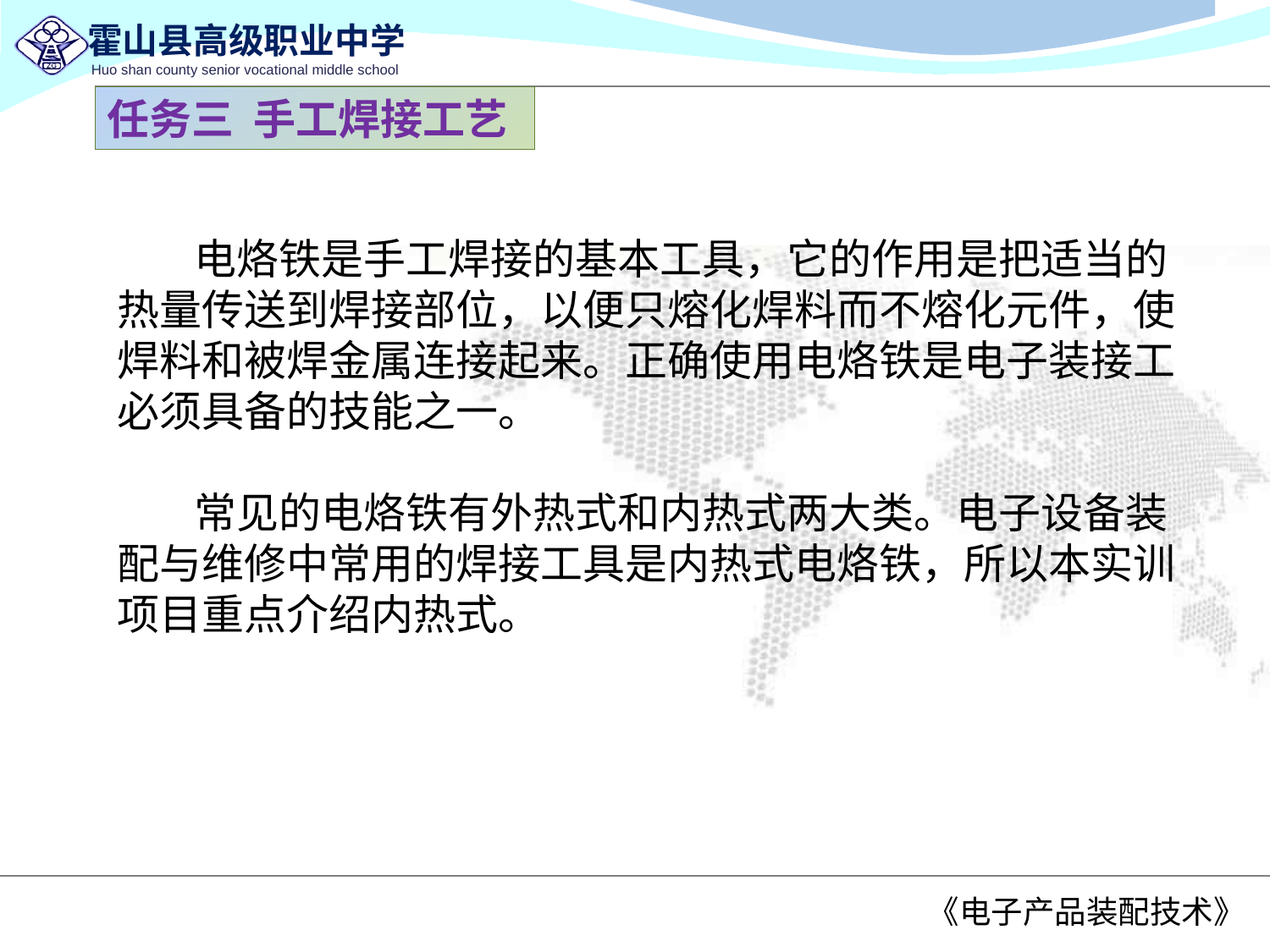

任务三  手工焊接工艺
       电烙铁是手工焊接的基本工具，它的作用是把适当的热量传送到焊接部位，以便只熔化焊料而不熔化元件，使焊料和被焊金属连接起来。正确使用电烙铁是电子装接工必须具备的技能之一。

       常见的电烙铁有外热式和内热式两大类。电子设备装配与维修中常用的焊接工具是内热式电烙铁，所以本实训项目重点介绍内热式。